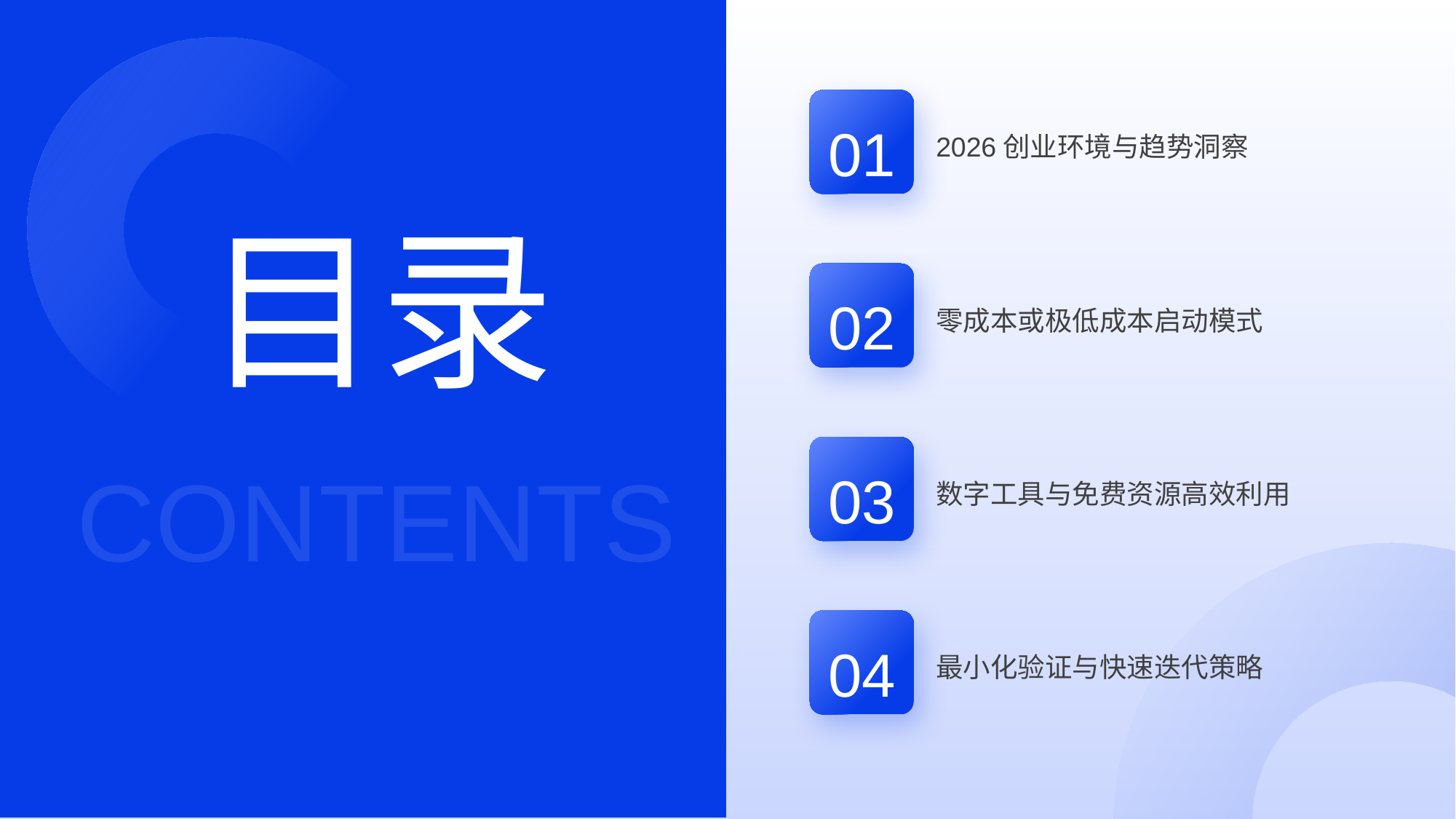

目录

01
2026创业环境与趋势洞察

02
零成本或极低成本启动模式
CONTENTS

03
数字工具与免费资源高效利用

04
最小化验证与快速迭代策略